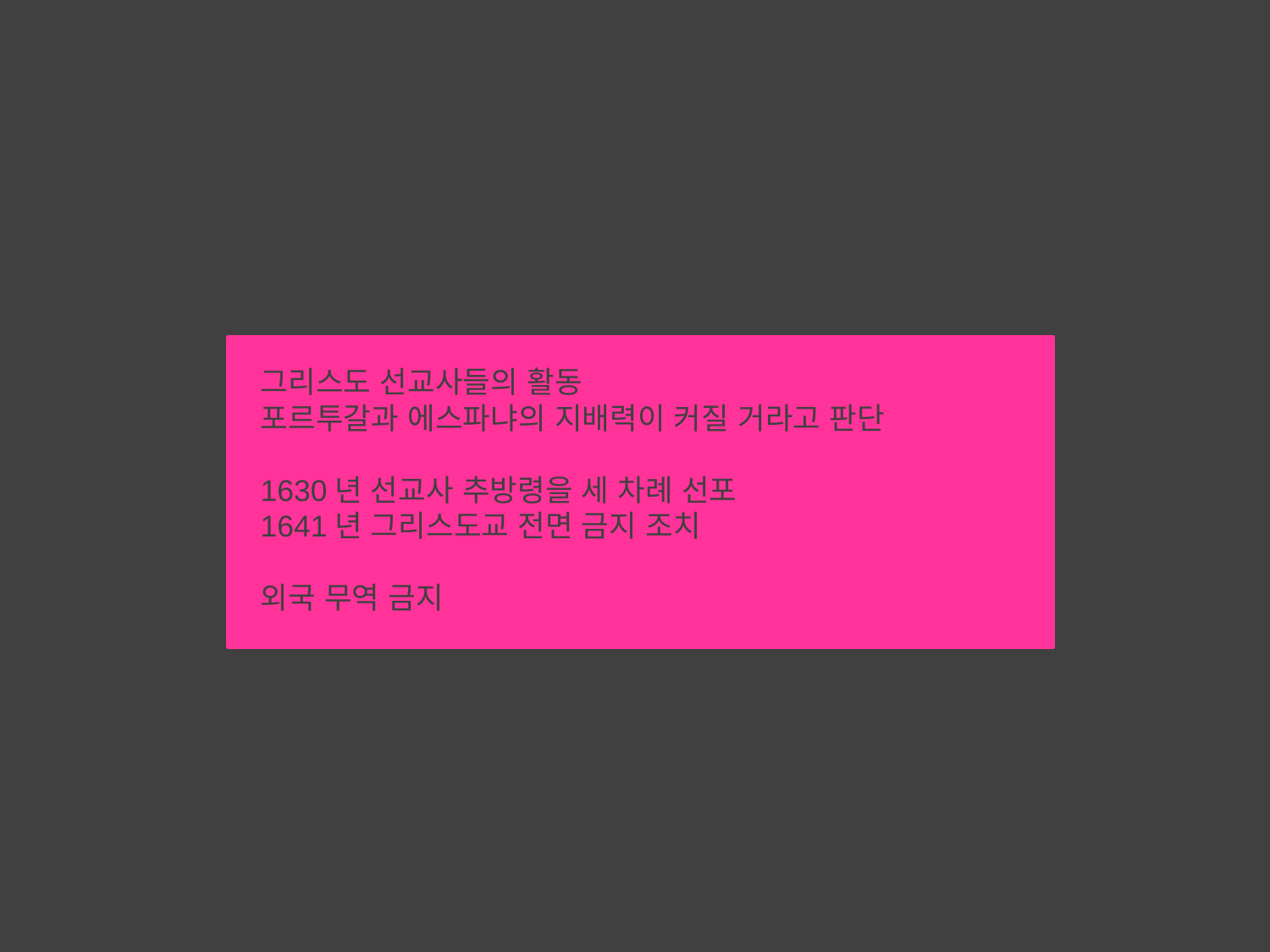

#

그리스도 선교사들의 활동
포르투갈과 에스파냐의 지배력이 커질 거라고 판단

1630년 선교사 추방령을 세 차례 선포
1641년 그리스도교 전면 금지 조치

외국 무역 금지